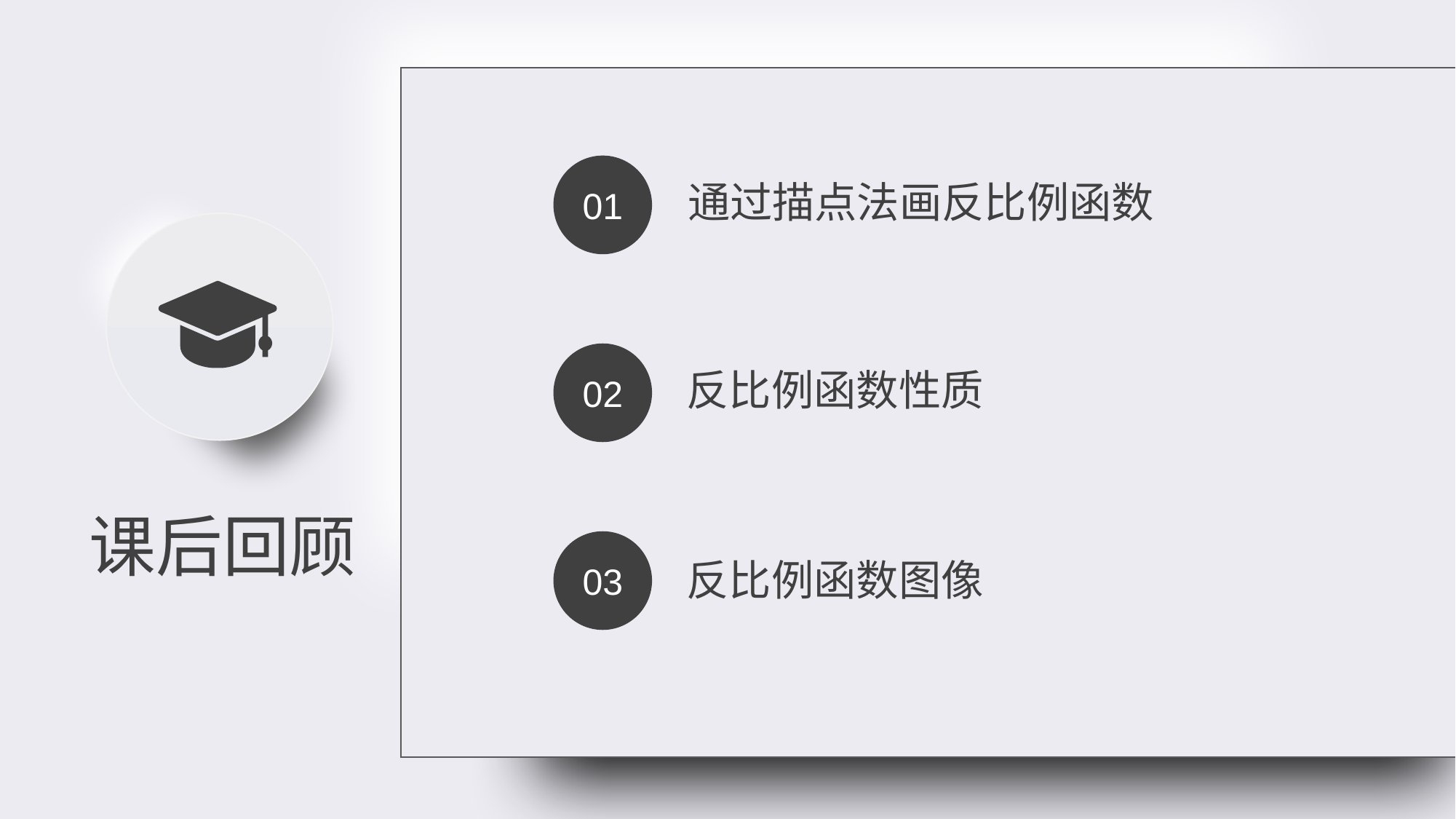

BY YUSHEN
01
通过描点法画反比例函数

课后回顾
02
反比例函数性质
03
反比例函数图像